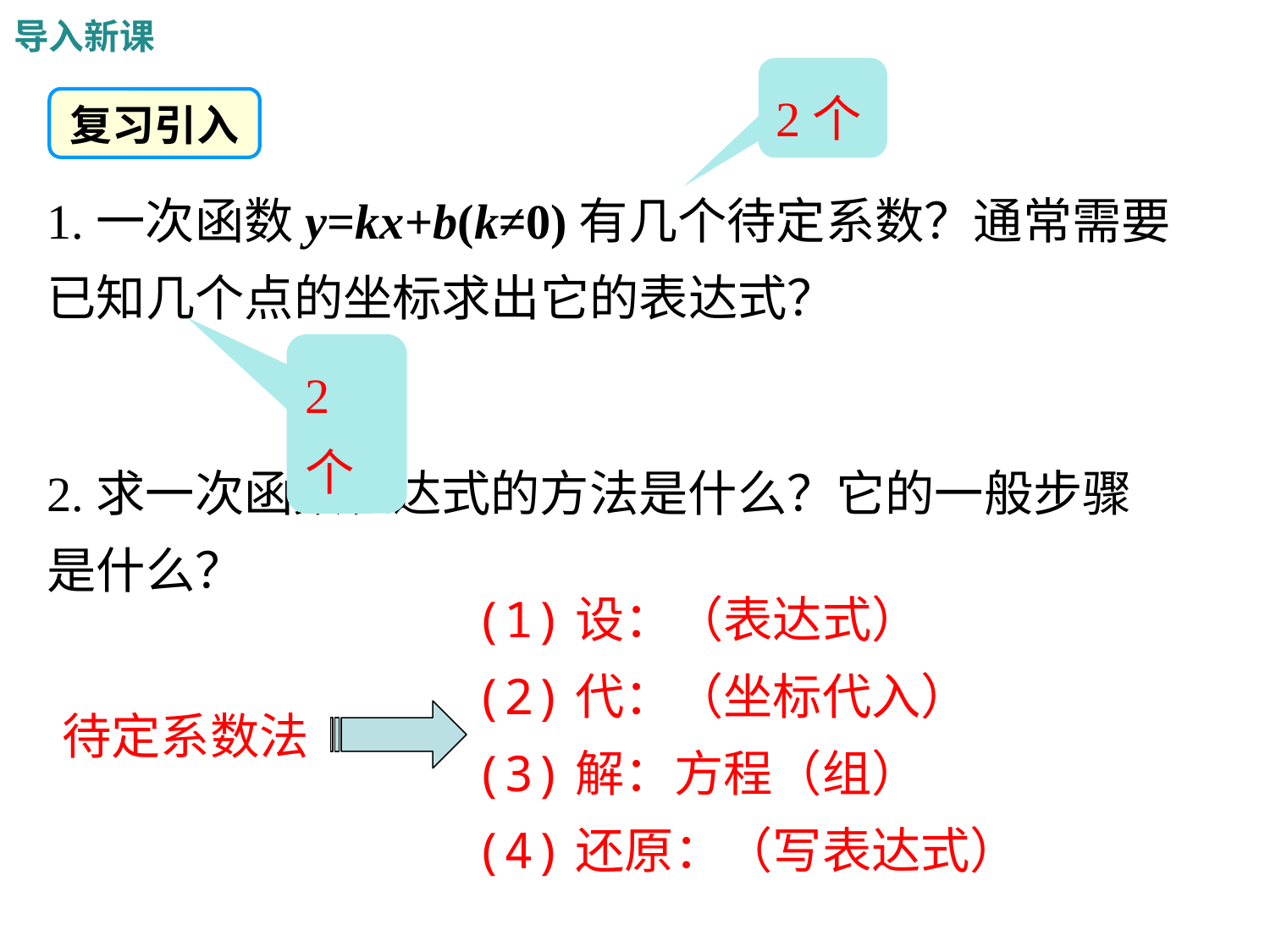

导入新课
2个
复习引入
1.一次函数y=kx+b(k≠0)有几个待定系数？通常需要已知几个点的坐标求出它的表达式？
2个
2.求一次函数表达式的方法是什么？它的一般步骤是什么？
(1)设：（表达式）
(2)代：（坐标代入）
(3)解：方程（组）
(4)还原：（写表达式）
待定系数法